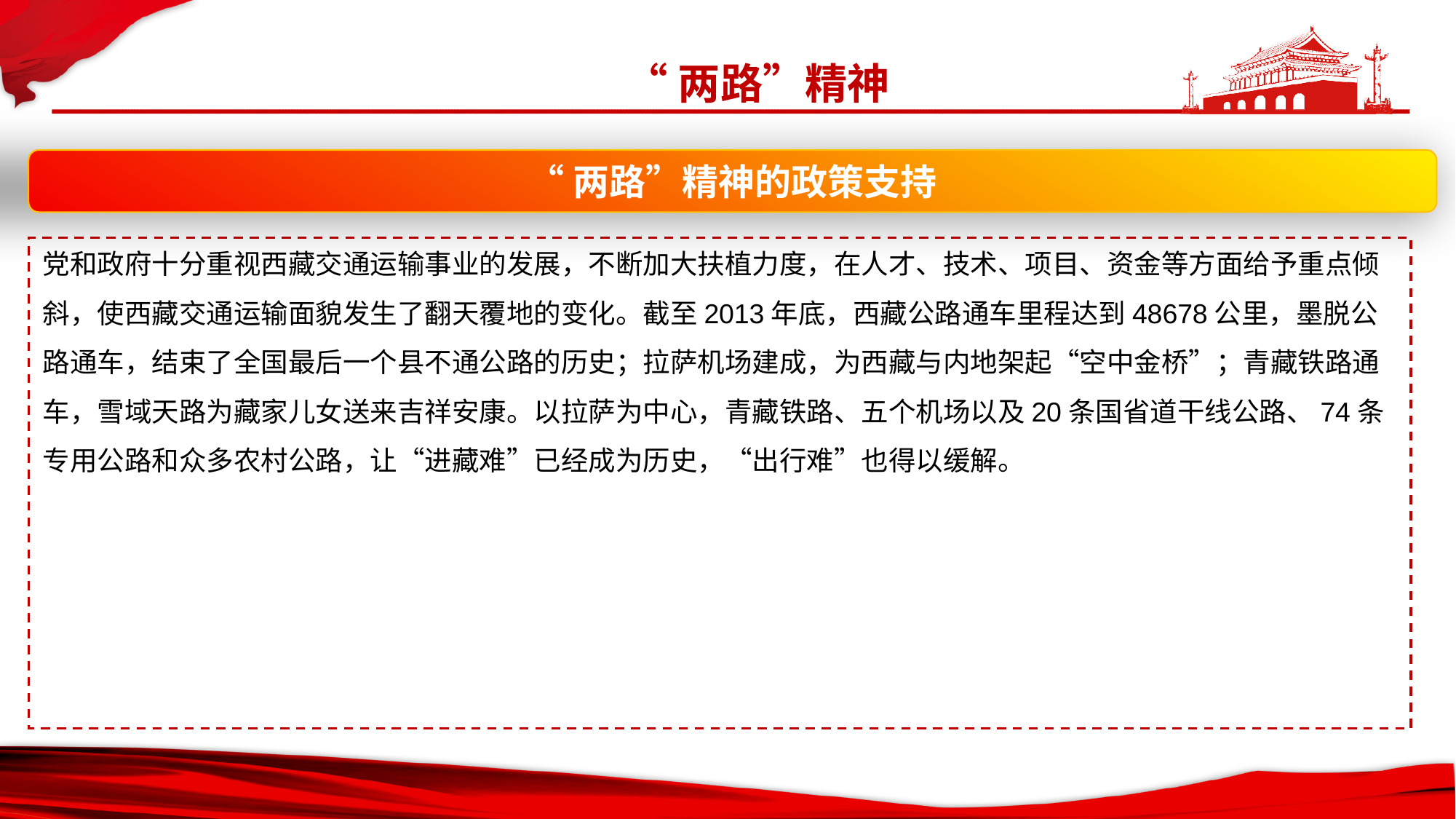

“两路”精神
“两路”精神的政策支持
党和政府十分重视西藏交通运输事业的发展，不断加大扶植力度，在人才、技术、项目、资金等方面给予重点倾斜，使西藏交通运输面貌发生了翻天覆地的变化。截至2013年底，西藏公路通车里程达到48678公里，墨脱公路通车，结束了全国最后一个县不通公路的历史；拉萨机场建成，为西藏与内地架起“空中金桥”；青藏铁路通车，雪域天路为藏家儿女送来吉祥安康。以拉萨为中心，青藏铁路、五个机场以及20条国省道干线公路、74条专用公路和众多农村公路，让“进藏难”已经成为历史，“出行难”也得以缓解。